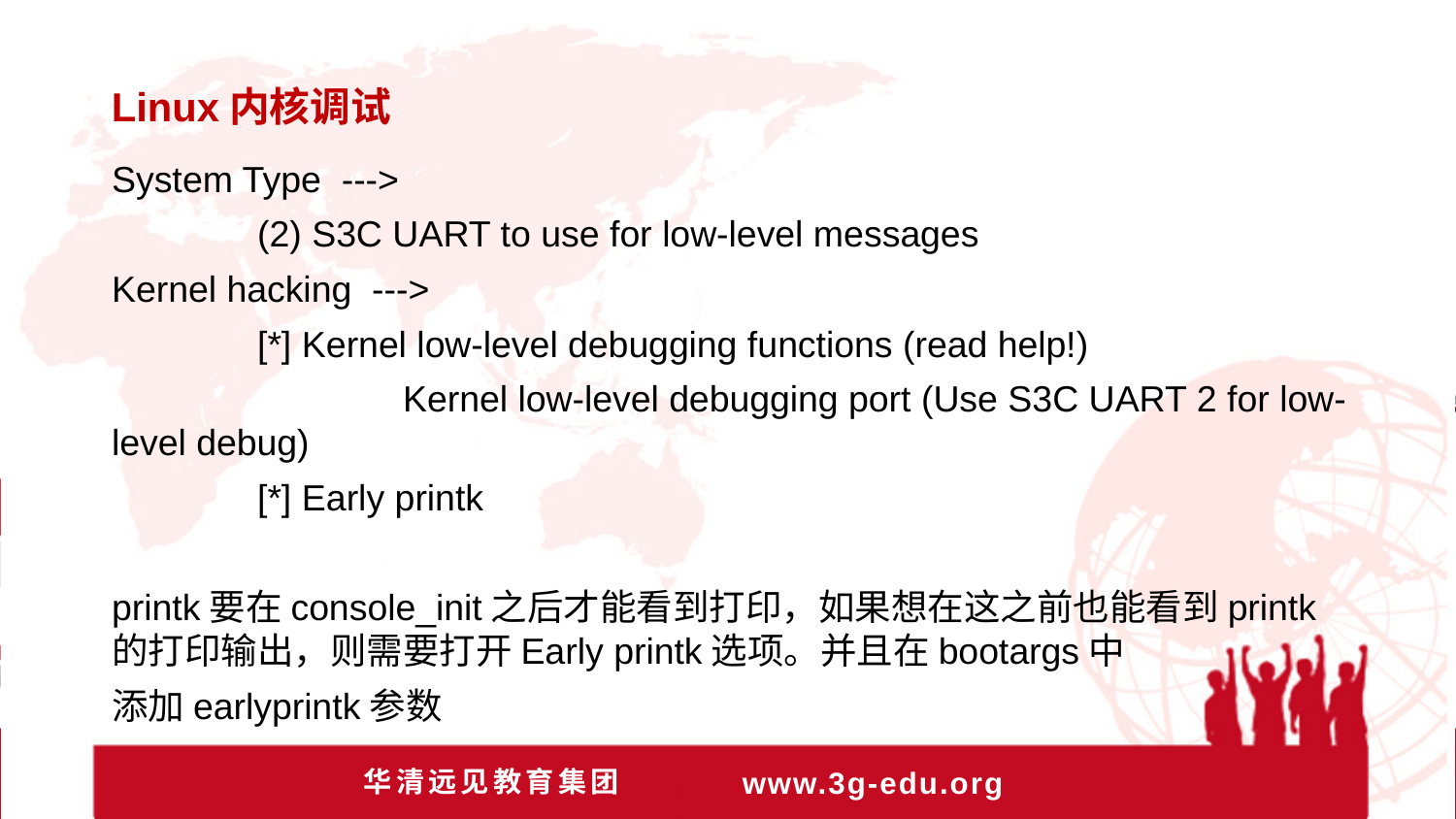

Linux内核调试
System Type  --->
	(2) S3C UART to use for low-level messages
Kernel hacking  --->
	[*] Kernel low-level debugging functions (read help!)
		Kernel low-level debugging port (Use S3C UART 2 for low-level debug)
	[*] Early printk

printk要在console_init之后才能看到打印，如果想在这之前也能看到printk的打印输出，则需要打开Early printk选项。并且在bootargs中
添加earlyprintk参数